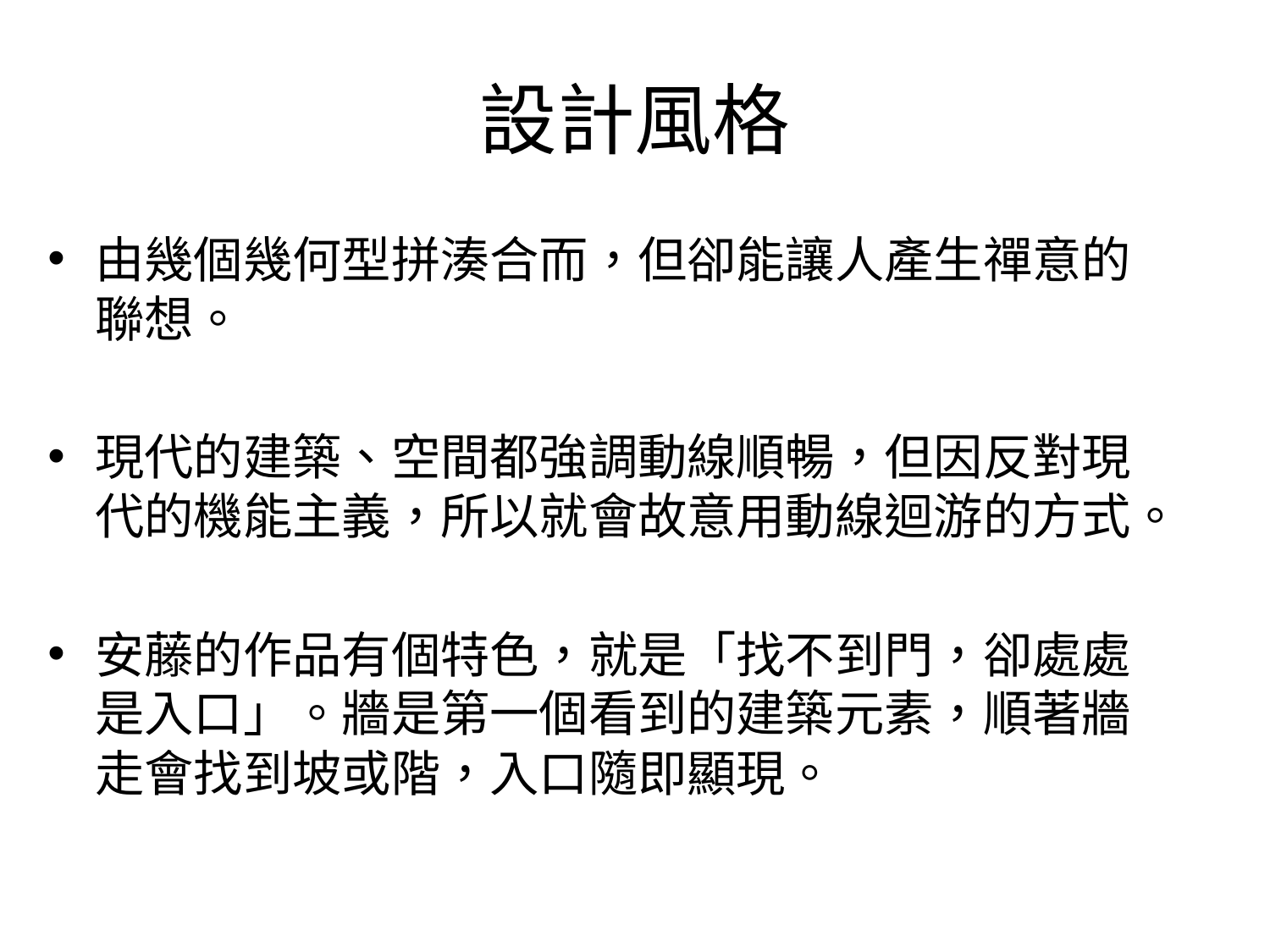

# 設計風格
由幾個幾何型拼湊合而，但卻能讓人產生禪意的聯想。

現代的建築、空間都強調動線順暢，但因反對現代的機能主義，所以就會故意用動線迴游的方式。

安藤的作品有個特色，就是「找不到門，卻處處是入口」。牆是第一個看到的建築元素，順著牆走會找到坡或階，入口隨即顯現。